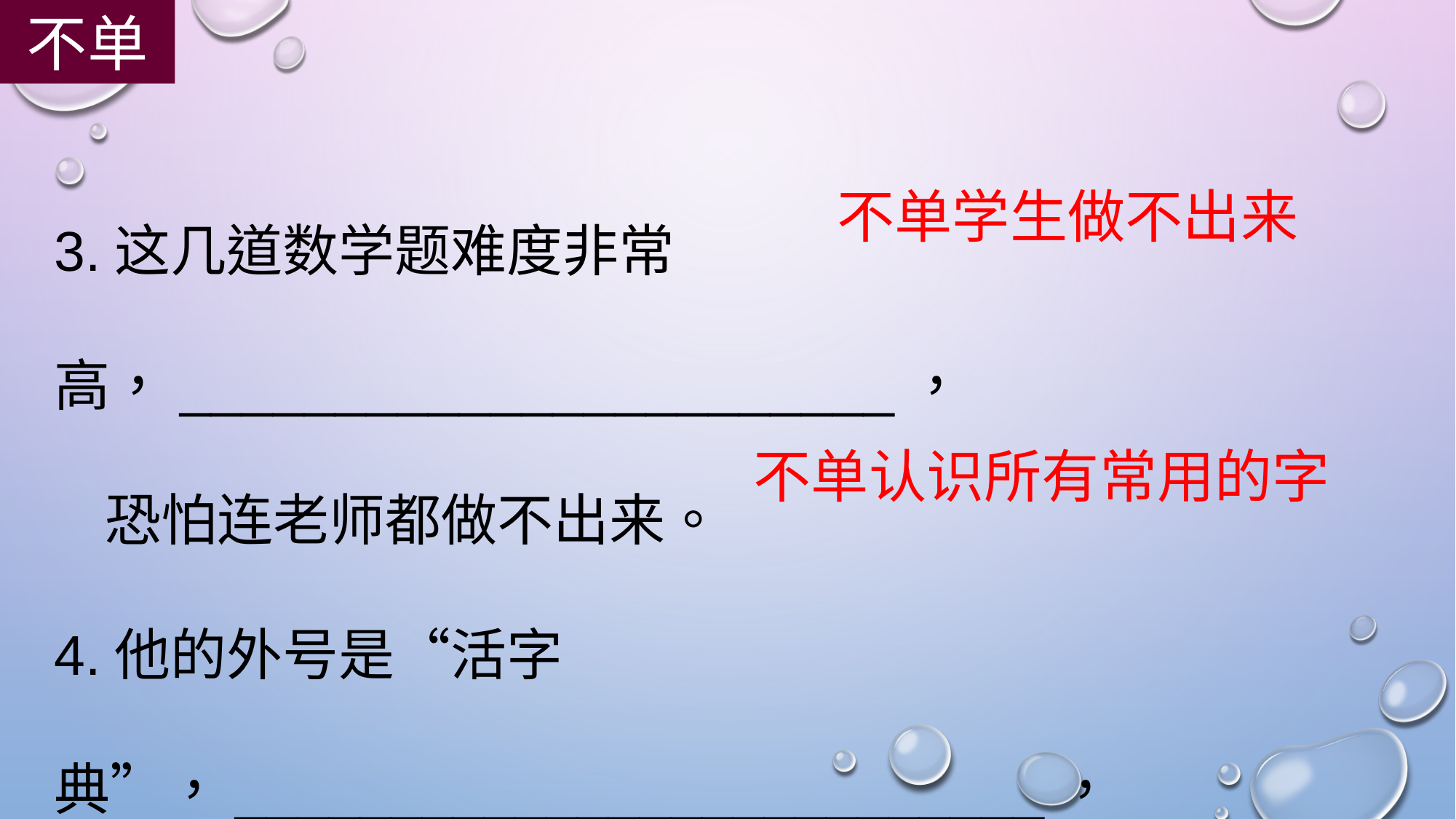

不单
3.这几道数学题难度非常高，_______________________，
   恐怕连老师都做不出来。
4.他的外号是“活字典”，__________________________，
   连一些生僻的字他都认识。
不单学生做不出来
不单认识所有常用的字